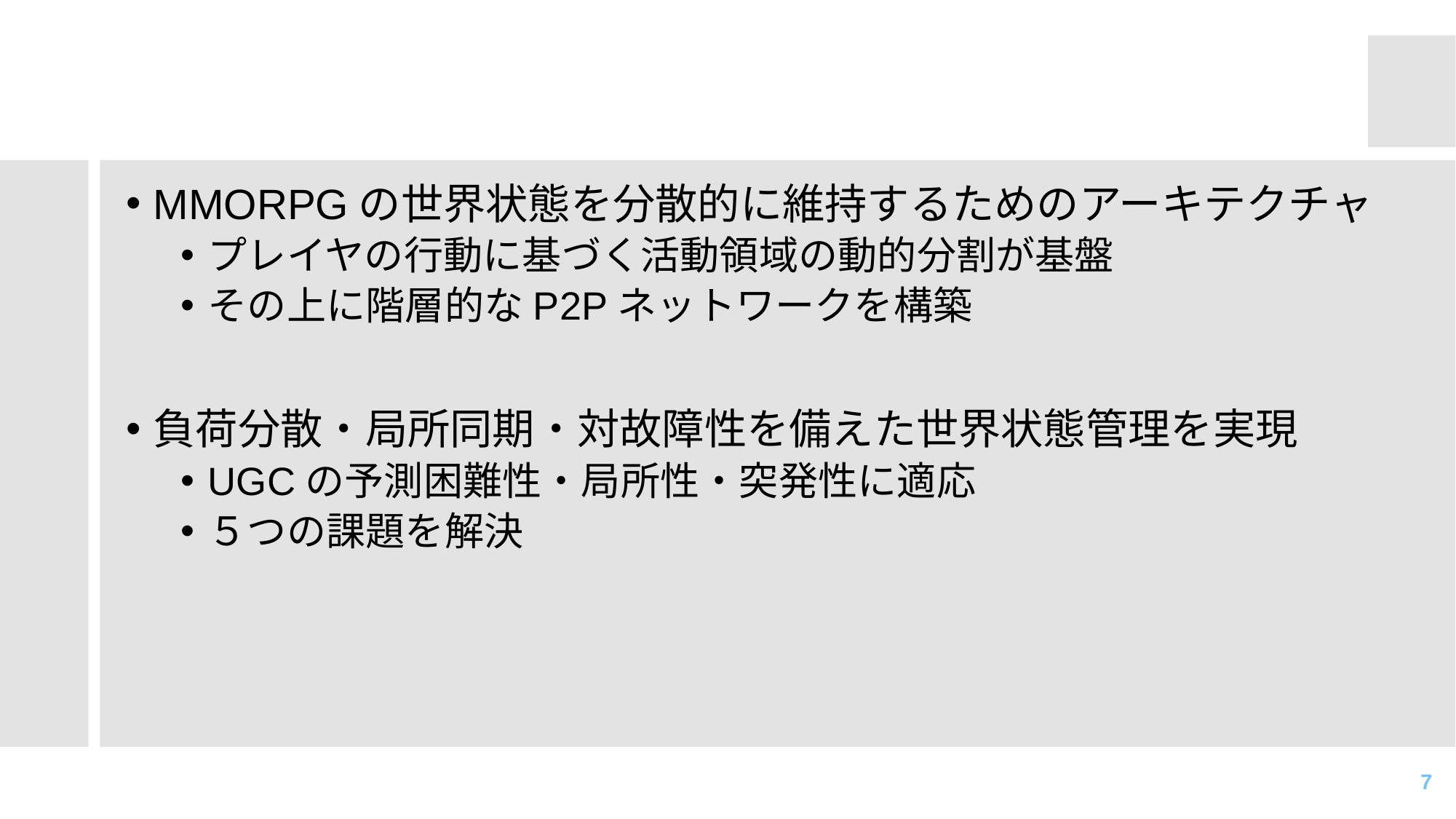

# 提案：Peh-GS
MMORPGの世界状態を分散的に維持するためのアーキテクチャ
プレイヤの行動に基づく活動領域の動的分割が基盤
その上に階層的なP2Pネットワークを構築

負荷分散・局所同期・対故障性を備えた世界状態管理を実現
UGCの予測困難性・局所性・突発性に適応
５つの課題を解決
7